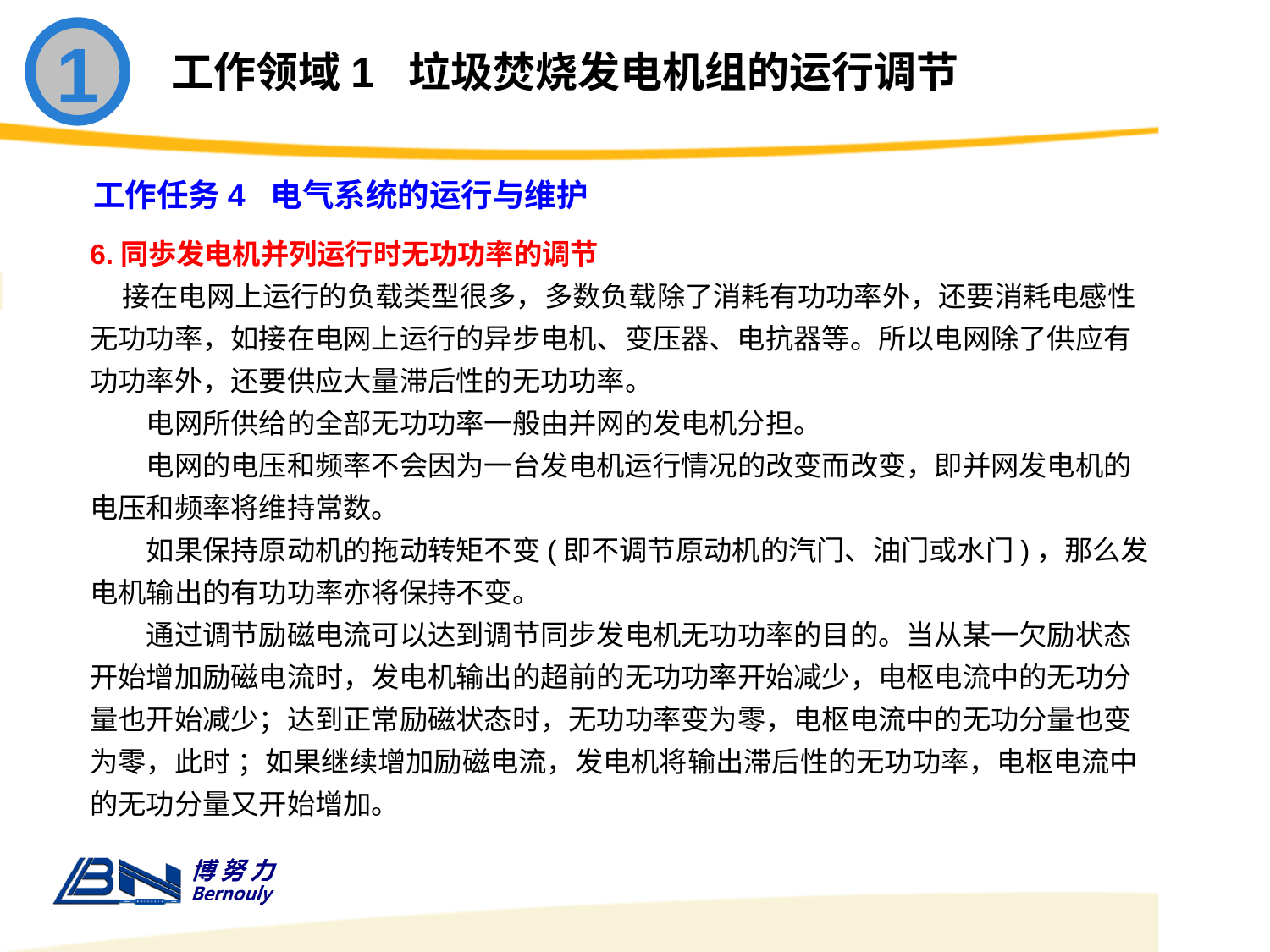

1
工作领域1  垃圾焚烧发电机组的运行调节
工作任务4  电气系统的运行与维护
6.同歩发电机并列运行时无功功率的调节
    接在电网上运行的负载类型很多，多数负载除了消耗有功功率外，还要消耗电感性无功功率，如接在电网上运行的异步电机、变压器、电抗器等。所以电网除了供应有功功率外，还要供应大量滞后性的无功功率。
　　电网所供给的全部无功功率一般由并网的发电机分担。
　　电网的电压和频率不会因为一台发电机运行情况的改变而改变，即并网发电机的电压和频率将维持常数。
　　如果保持原动机的拖动转矩不变(即不调节原动机的汽门、油门或水门)，那么发电机输出的有功功率亦将保持不变。
　　通过调节励磁电流可以达到调节同步发电机无功功率的目的。当从某一欠励状态开始增加励磁电流时，发电机输出的超前的无功功率开始减少，电枢电流中的无功分量也开始减少；达到正常励磁状态时，无功功率变为零，电枢电流中的无功分量也变为零，此时 ；如果继续增加励磁电流，发电机将输出滞后性的无功功率，电枢电流中的无功分量又开始增加。